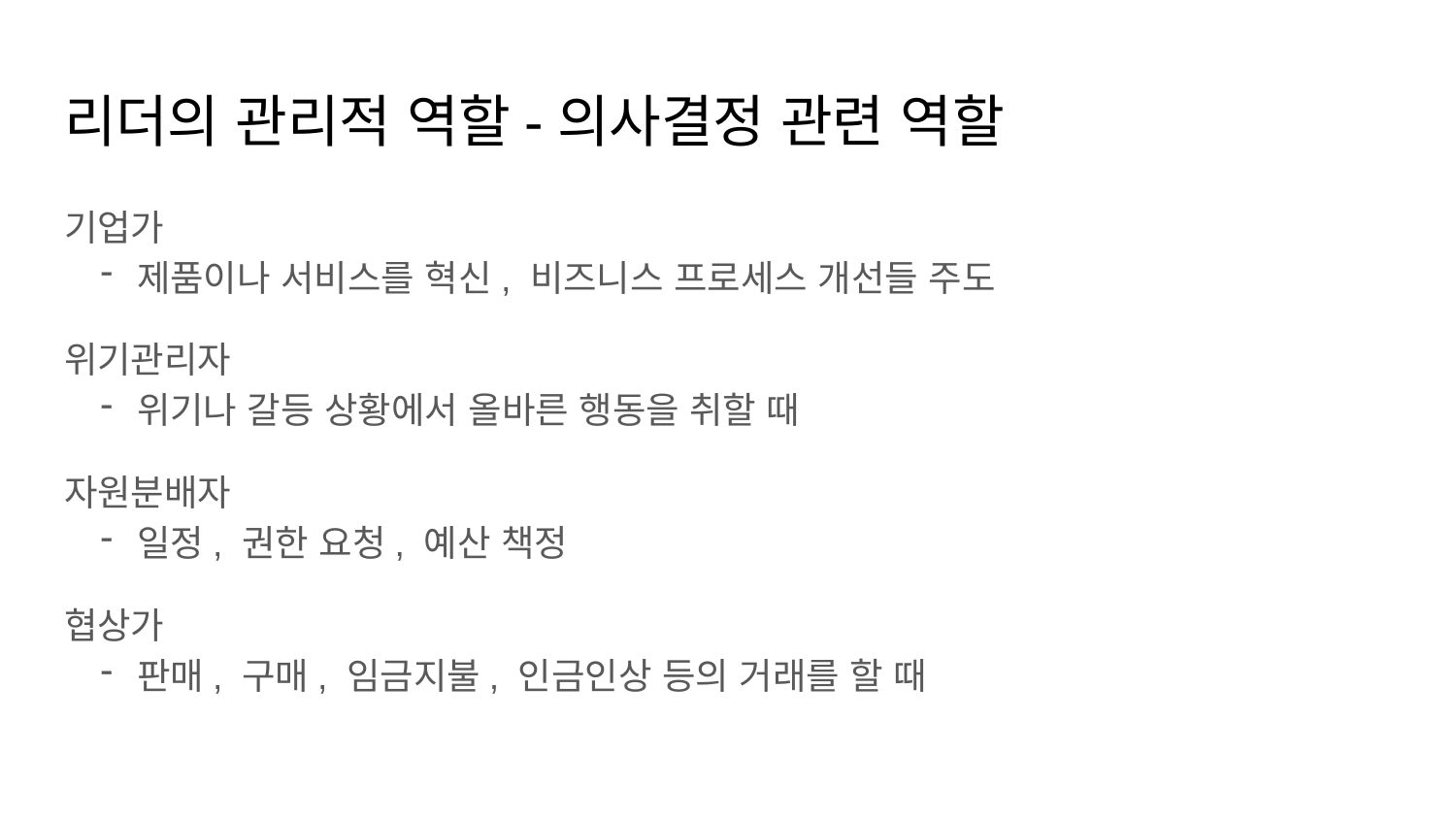

# 리더의 관리적 역할-의사결정 관련 역할
기업가
제품이나 서비스를 혁신, 비즈니스 프로세스 개선들 주도
위기관리자
위기나 갈등 상황에서 올바른 행동을 취할 때
자원분배자
일정, 권한 요청, 예산 책정
협상가
판매, 구매, 임금지불, 인금인상 등의 거래를 할 때